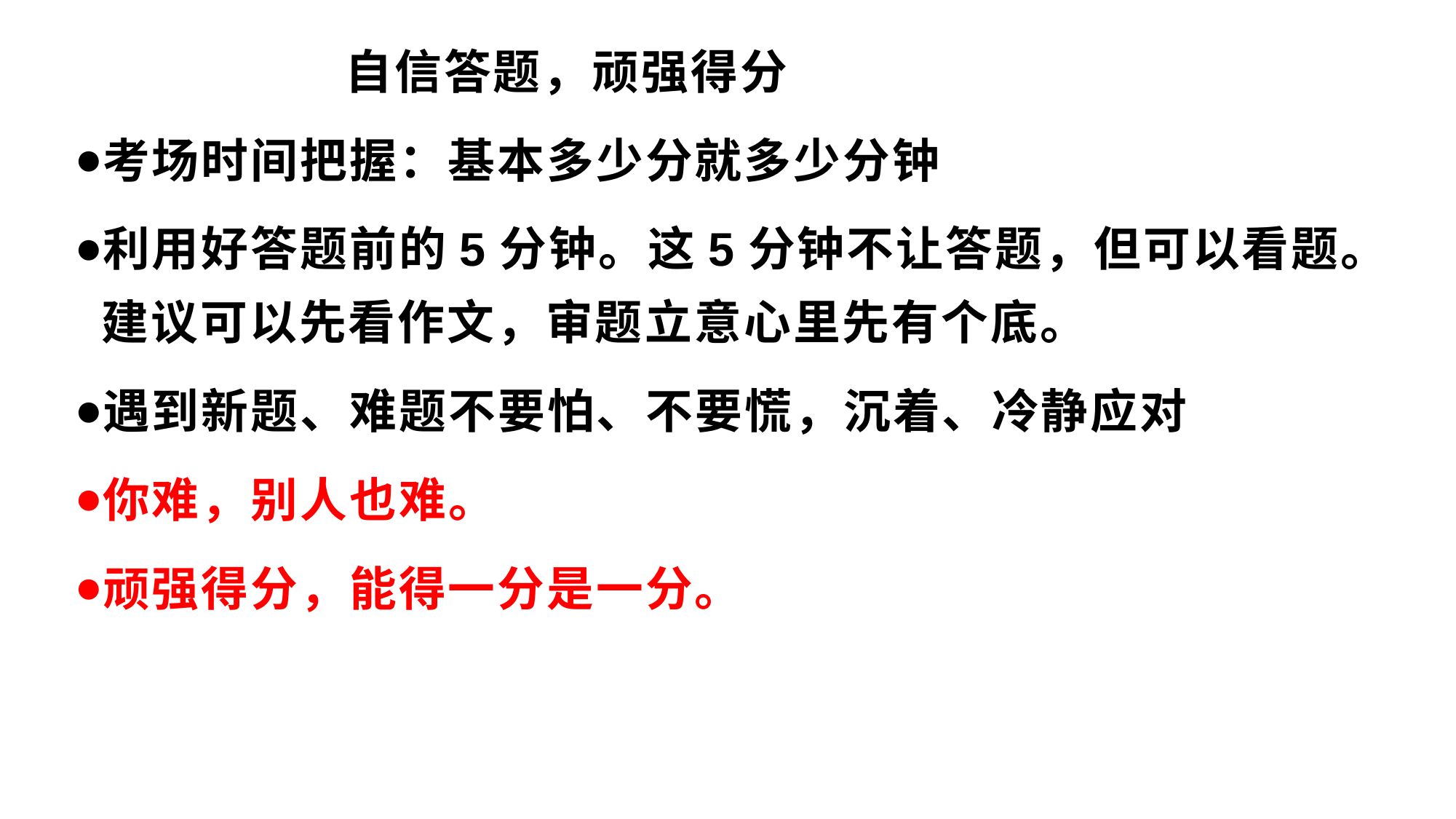

自信答题，顽强得分
考场时间把握：基本多少分就多少分钟
利用好答题前的5分钟。这5分钟不让答题，但可以看题。建议可以先看作文，审题立意心里先有个底。
遇到新题、难题不要怕、不要慌，沉着、冷静应对
你难，别人也难。
顽强得分，能得一分是一分。